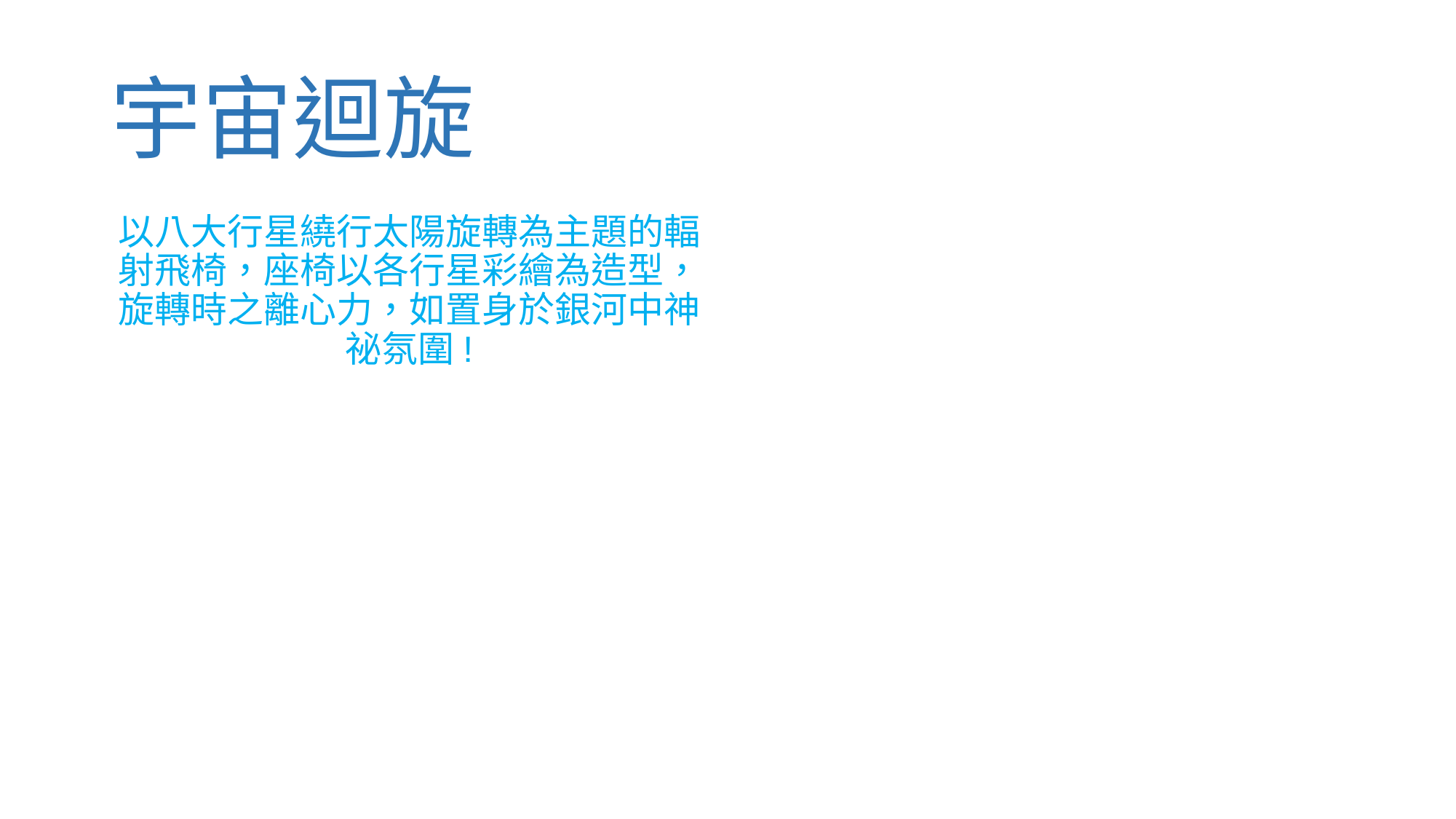

# 宇宙迴旋
以八大行星繞行太陽旋轉為主題的輻射飛椅，座椅以各行星彩繪為造型，旋轉時之離心力，如置身於銀河中神祕氛圍!